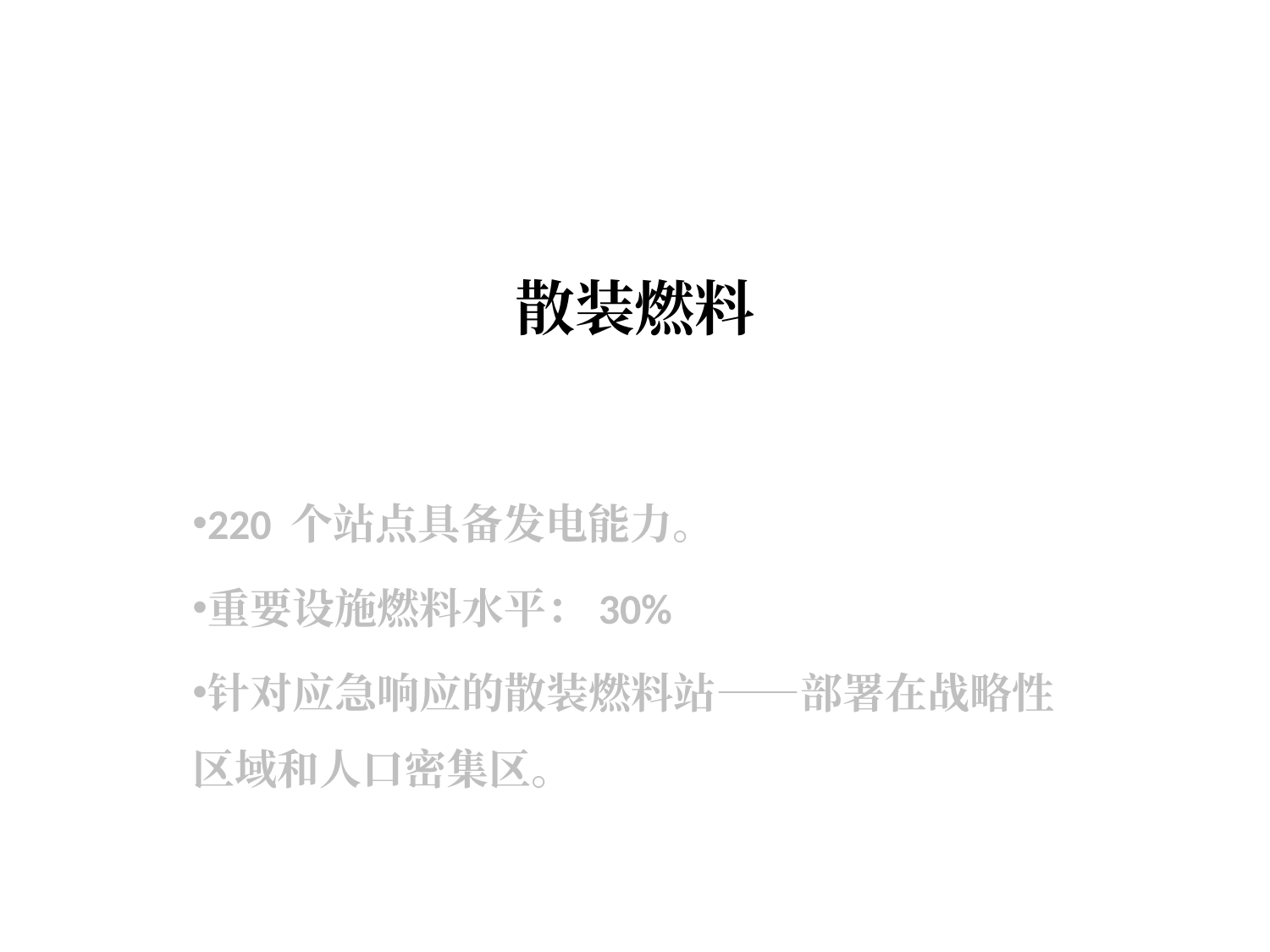

# 散装燃料
220 个站点具备发电能力。
重要设施燃料水平：30%
针对应急响应的散装燃料站——部署在战略性区域和人口密集区。